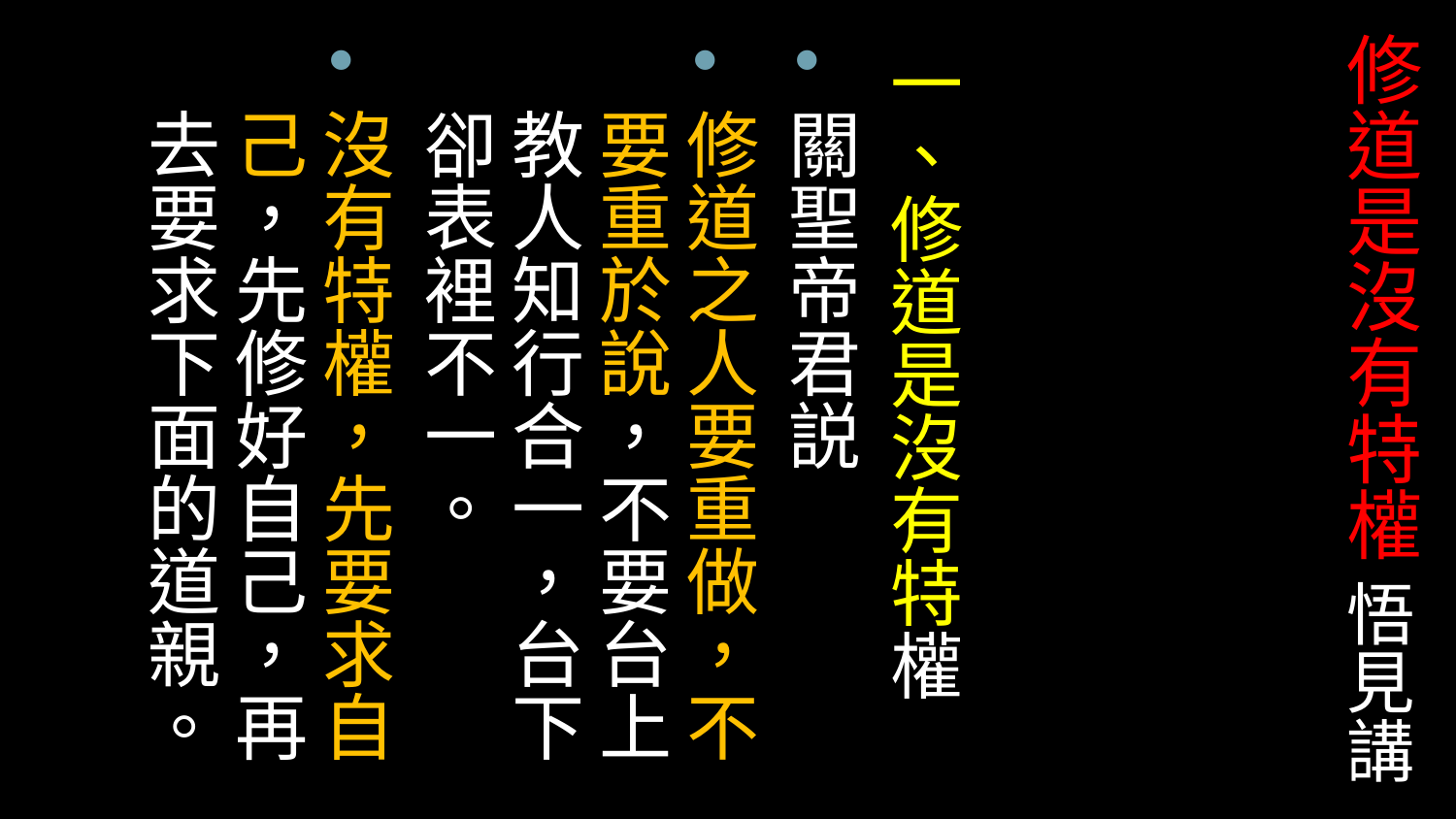

# 修道是沒有特權 悟見講
一、修道是沒有特權
關聖帝君説
修道之人要重做，不要重於說，不要台上教人知行合一，台下卻表裡不一。
沒有特權，先要求自己，先修好自己，再去要求下面的道親。